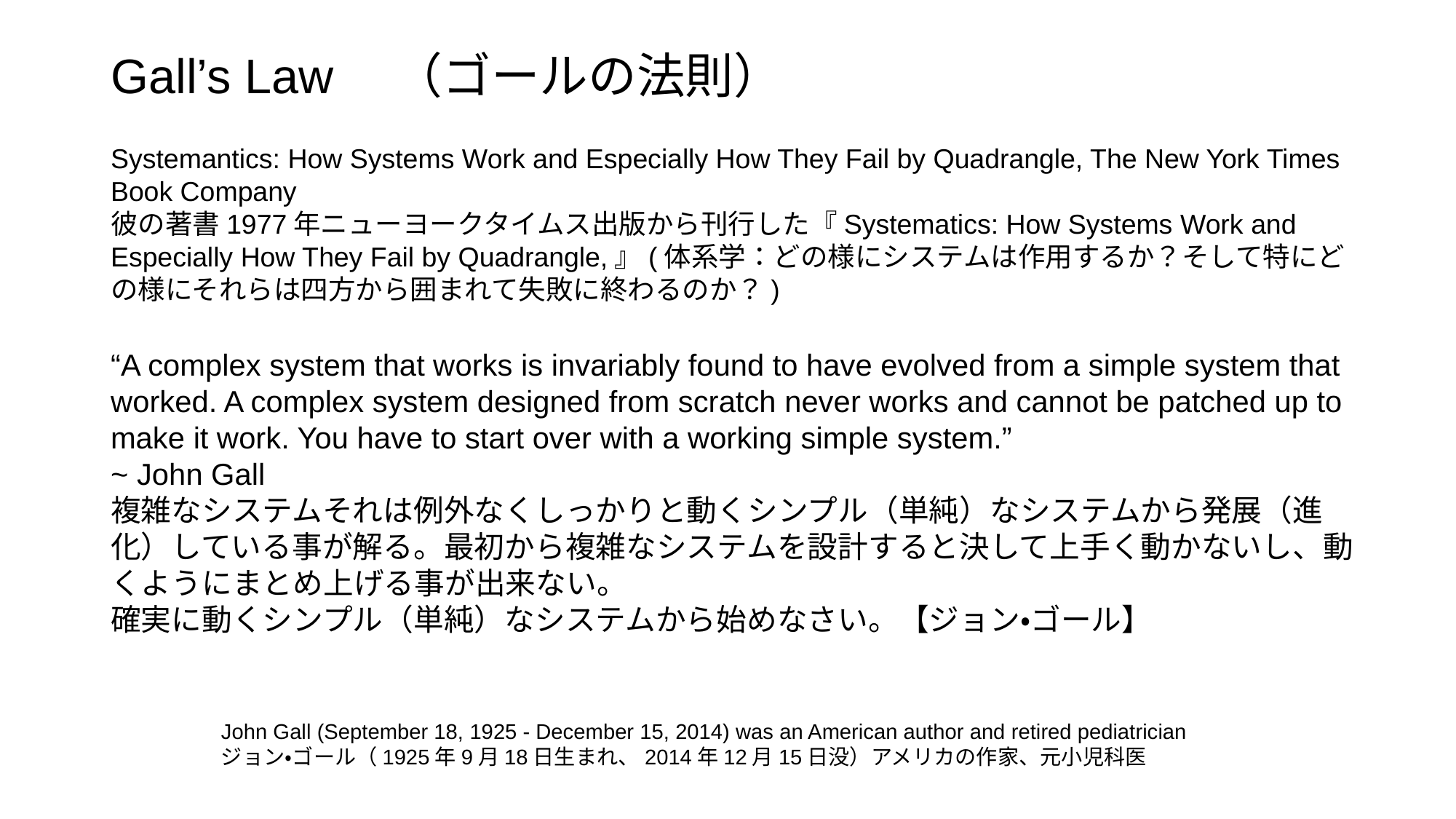

# Gall’s Law　（ゴールの法則）
Systemantics: How Systems Work and Especially How They Fail by Quadrangle, The New York Times Book Company
彼の著書1977年ニューヨークタイムス出版から刊行した『Systematics: How Systems Work and Especially How They Fail by Quadrangle,』(体系学：どの様にシステムは作用するか？そして特にどの様にそれらは四方から囲まれて失敗に終わるのか？)
“A complex system that works is invariably found to have evolved from a simple system that worked. A complex system designed from scratch never works and cannot be patched up to make it work. You have to start over with a working simple system.”
~ John Gall
複雑なシステムそれは例外なくしっかりと動くシンプル（単純）なシステムから発展（進化）している事が解る。最初から複雑なシステムを設計すると決して上手く動かないし、動くようにまとめ上げる事が出来ない。
確実に動くシンプル（単純）なシステムから始めなさい。【ジョン・ゴール】
John Gall (September 18, 1925 - December 15, 2014) was an American author and retired pediatrician
ジョン・ゴール（1925年9月18日生まれ、2014年12月15日没）アメリカの作家、元小児科医